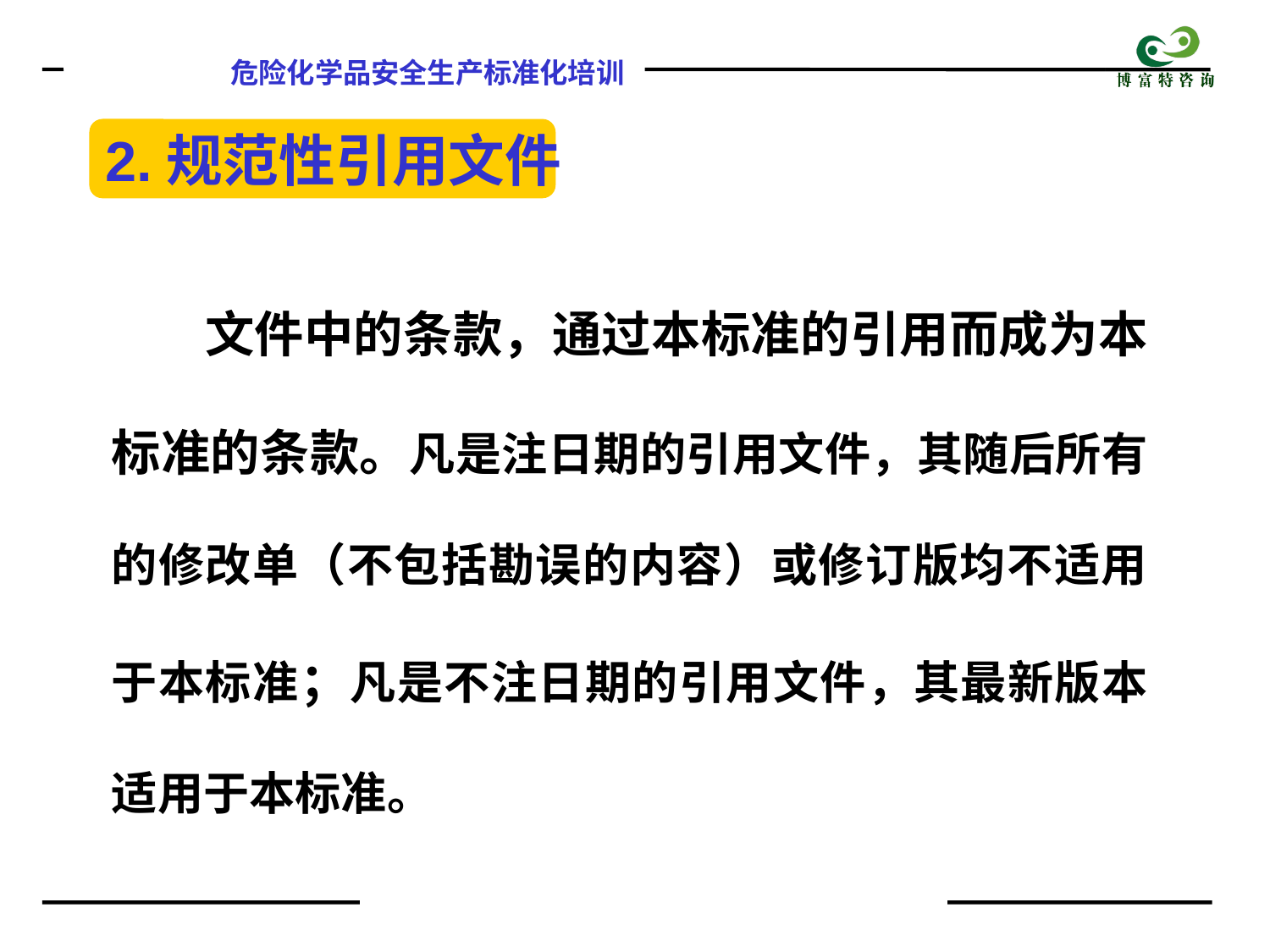

2.规范性引用文件
       文件中的条款，通过本标准的引用而成为本标准的条款。凡是注日期的引用文件，其随后所有的修改单（不包括勘误的内容）或修订版均不适用于本标准；凡是不注日期的引用文件，其最新版本适用于本标准。